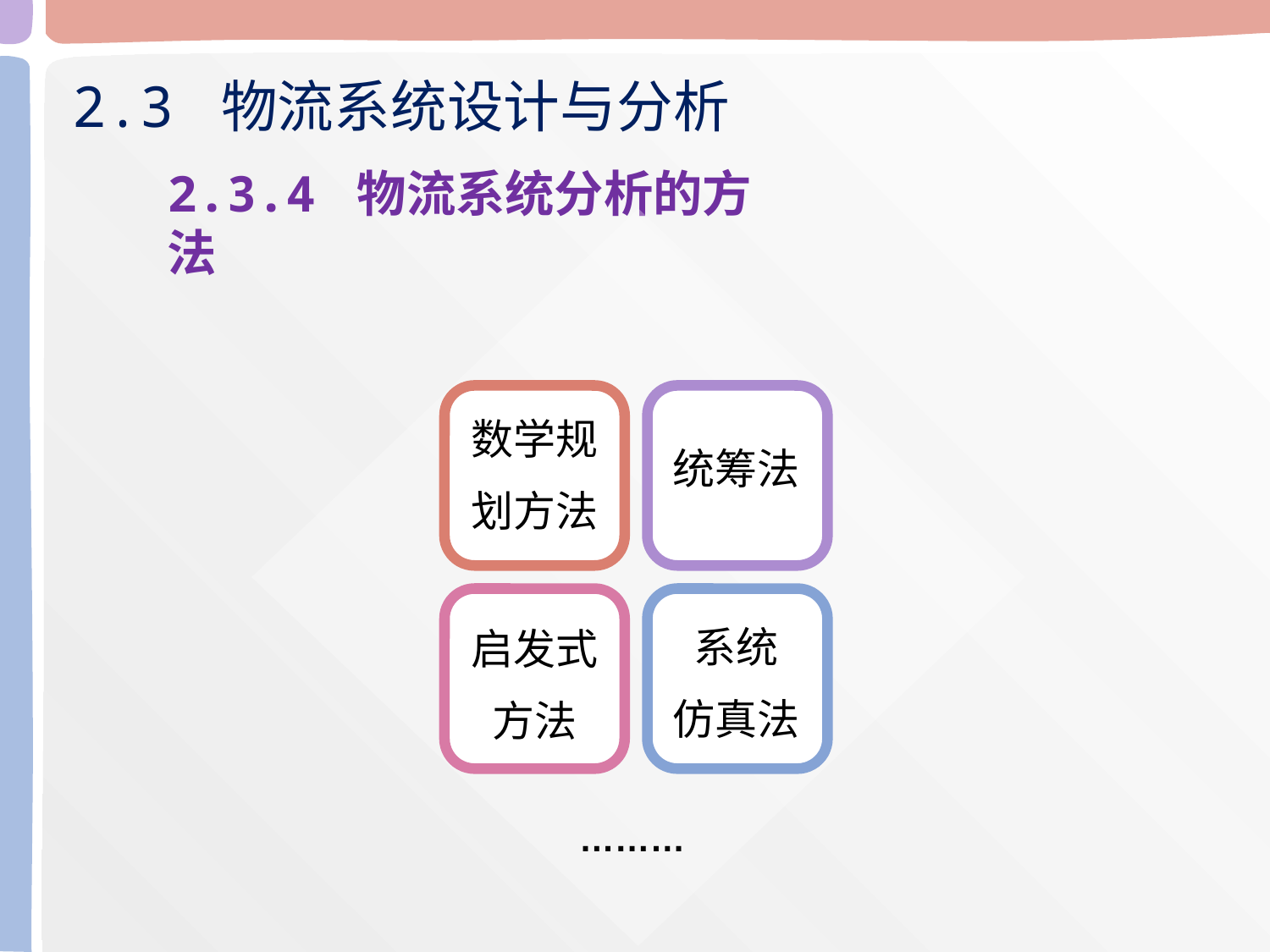

2.3 物流系统设计与分析

2.3.4 物流系统分析的方法

数学规
划方法
统筹法

系统
仿真法
启发式
方法
………